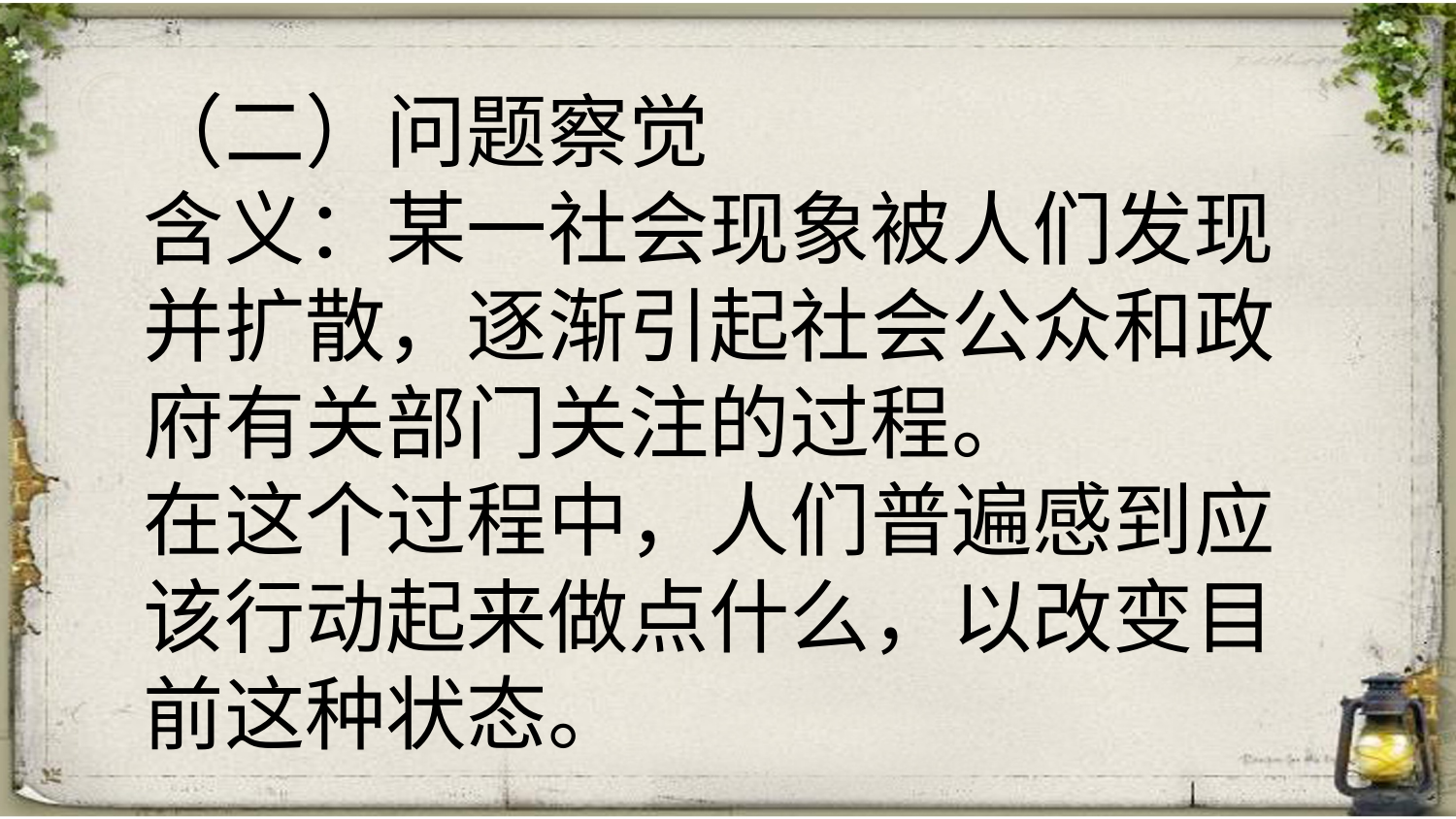

（二）问题察觉
含义：某一社会现象被人们发现并扩散，逐渐引起社会公众和政府有关部门关注的过程。
在这个过程中，人们普遍感到应该行动起来做点什么，以改变目前这种状态。